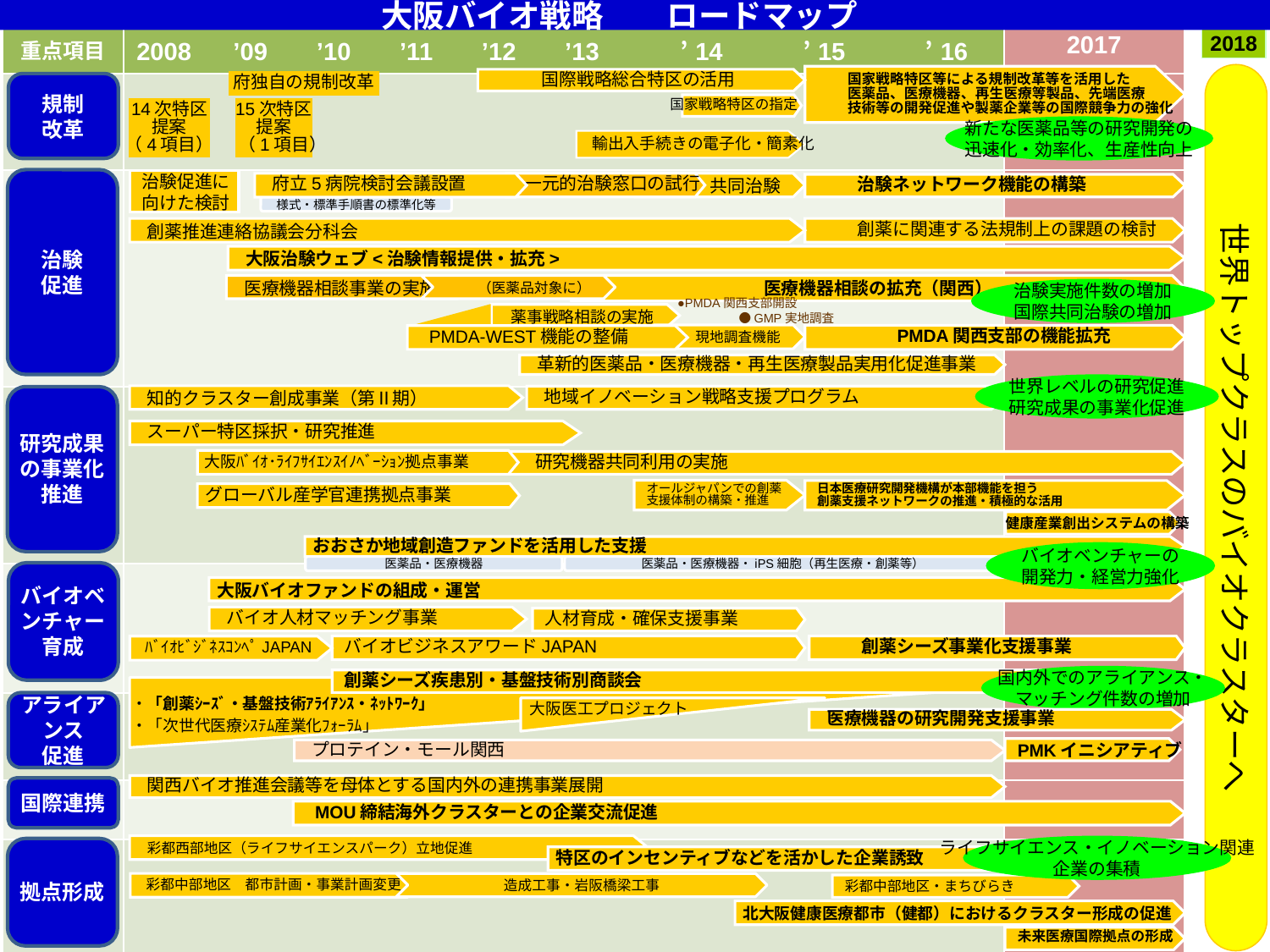

大阪バイオ戦略　　ロードマップ
| 重点項目 | 2008 ’09 ’10 ’11 ’12 ’13　　　’14　　　’15　　　’16 | 2017 |
| --- | --- | --- |
| 規制 改革 |  |  |
| 治験 促進 |  |  |
| 研究成果の事業化推進 |  |  |
| バイオベンチャー育成 |  |  |
| アライアンス促進 |  |  |
| 国際連携 |  |  |
| 拠点形成 |  |  |
2018
世界トップクラスのバイオクラスターへ
　　　国家戦略特区等による規制改革等を活用した
　　　医薬品、医療機器、再生医療等製品、先端医療
　　　技術等の開発促進や製薬企業等の国際競争力の強化
国際戦略総合特区の活用
府独自の規制改革
 国家戦略特区の指定
15次特区
提案
　（1項目）
14次特区
提案
（4項目）
新たな医薬品等の研究開発の
迅速化・効率化、生産性向上
　輸出入手続きの電子化・簡素化
治験促進に
向けた検討
　府立5病院検討会議設置
　　一元的治験窓口の試行
　共同治験
　　　治験ネットワーク機能の構築
様式・標準手順書の標準化等
　創薬推進連絡協議会分科会
　　　創薬に関連する法規制上の課題の検討
　大阪治験ウェブ<治験情報提供・拡充>

（医薬品対象に）
医療機器相談の拡充（関西）
　医療機器相談事業の実施
治験実施件数の増加
国際共同治験の増加
●PMDA関西支部開設
　　　　　●GMP実地調査
薬事戦略相談の実施
現地調査機能
　　　　　PMDA関西支部の機能拡充
　PMDA-WEST機能の整備
　革新的医薬品・医療機器・再生医療製品実用化促進事業
世界レベルの研究促進
研究成果の事業化促進
　知的クラスター創成事業（第Ⅱ期）
　地域イノベーション戦略支援プログラム
　スーパー特区採択・研究推進
 大阪ﾊﾞｲｵ･ﾗｲﾌｻｲｴﾝｽｲﾉﾍﾞｰｼｮﾝ拠点事業
　　研究機器共同利用の実施
　オールジャパンでの創薬
　支援体制の構築・推進
　日本医療研究開発機構が本部機能を担う
　創薬支援ネットワークの推進・積極的な活用
 グローバル産学官連携拠点事業
健康産業創出システムの構築
 おおさか地域創造ファンドを活用した支援
バイオベンチャーの
開発力・経営力強化
医薬品・医療機器
医薬品・医療機器・iPS細胞（再生医療・創薬等）
 大阪バイオファンドの組成・運営
　バイオ人材マッチング事業
  人材育成・確保支援事業
  バイオビジネスアワードJAPAN
　　　創薬シーズ事業化支援事業
　ﾊﾞｲｵﾋﾞｼﾞﾈｽｺﾝﾍﾟJAPAN
国内外でのアライアンス・
マッチング件数の増加
  創薬シーズ疾患別・基盤技術別商談会

大阪医工プロジェクト
・「創薬ｼｰｽﾞ・基盤技術ｱﾗｲｱﾝｽ・ﾈｯﾄﾜｰｸ」
・「次世代医療ｼｽﾃﾑ産業化ﾌｫｰﾗﾑ」

　医療機器の研究開発支援事業
PMKイニシアティブ
　プロテイン・モール関西
　関西バイオ推進会議等を母体とする国内外の連携事業展開
　MOU締結海外クラスターとの企業交流促進
ライフサイエンス・イノベーション関連
企業の集積
　彩都西部地区（ライフサイエンスパーク）立地促進
 特区のインセンティブなどを活かした企業誘致
　彩都中部地区　都市計画・事業計画変更
造成工事・岩阪橋梁工事
彩都中部地区・まちびらき
北大阪健康医療都市（健都）におけるクラスター形成の促進
未来医療国際拠点の形成
規制
改革
治験
促進
研究成果の事業化推進
バイオベンチャー育成
アライアンス
促進
国際連携
拠点形成